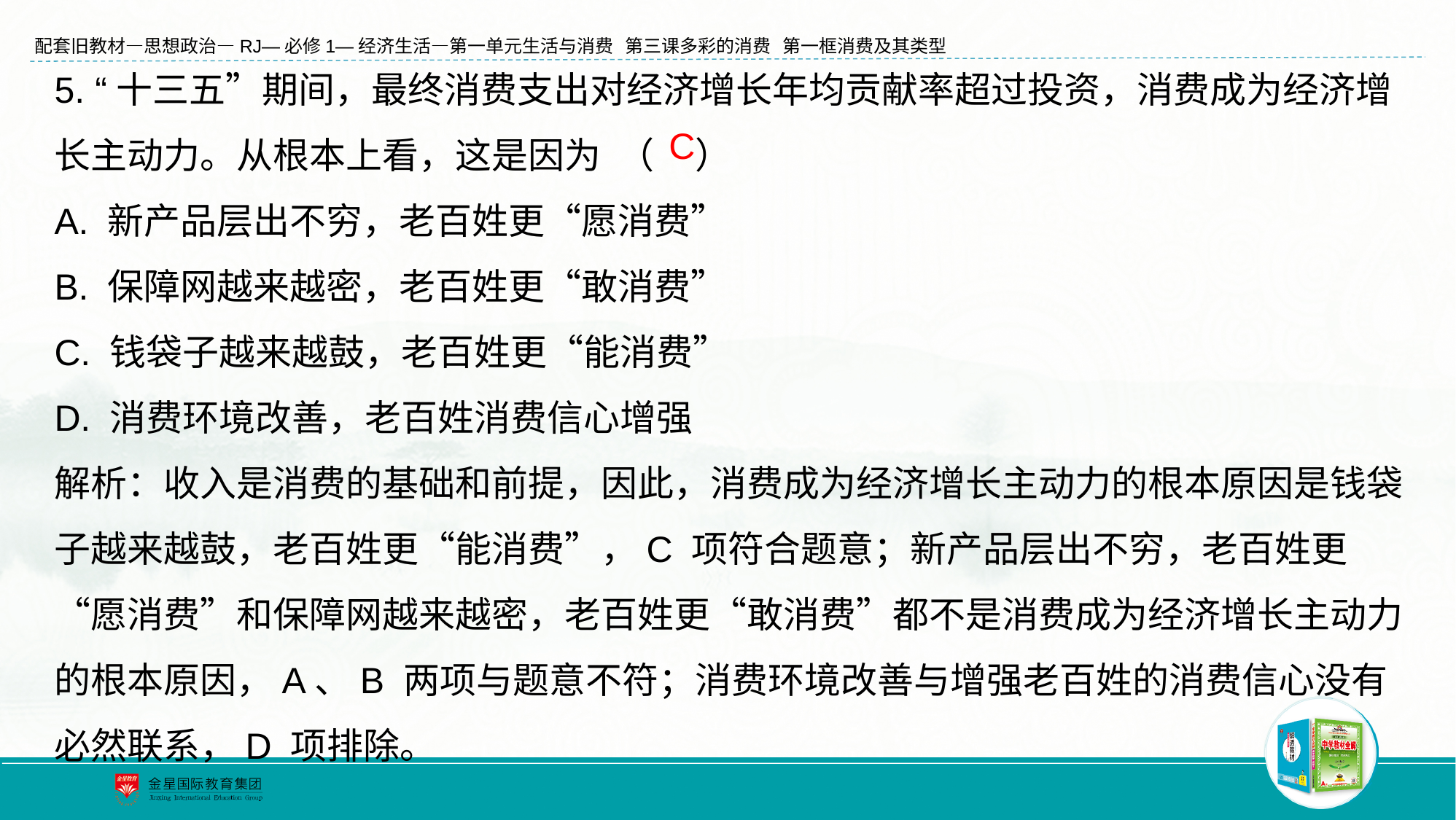

5. “十三五”期间，最终消费支出对经济增长年均贡献率超过投资，消费成为经济增长主动力。从根本上看，这是因为  （     ）
A. 新产品层出不穷，老百姓更“愿消费”
B. 保障网越来越密，老百姓更“敢消费”
C. 钱袋子越来越鼓，老百姓更“能消费”
D. 消费环境改善，老百姓消费信心增强
解析：收入是消费的基础和前提，因此，消费成为经济增长主动力的根本原因是钱袋子越来越鼓，老百姓更“能消费”，C 项符合题意；新产品层出不穷，老百姓更“愿消费”和保障网越来越密，老百姓更“敢消费”都不是消费成为经济增长主动力的根本原因，A、B 两项与题意不符；消费环境改善与增强老百姓的消费信心没有必然联系，D 项排除。
C